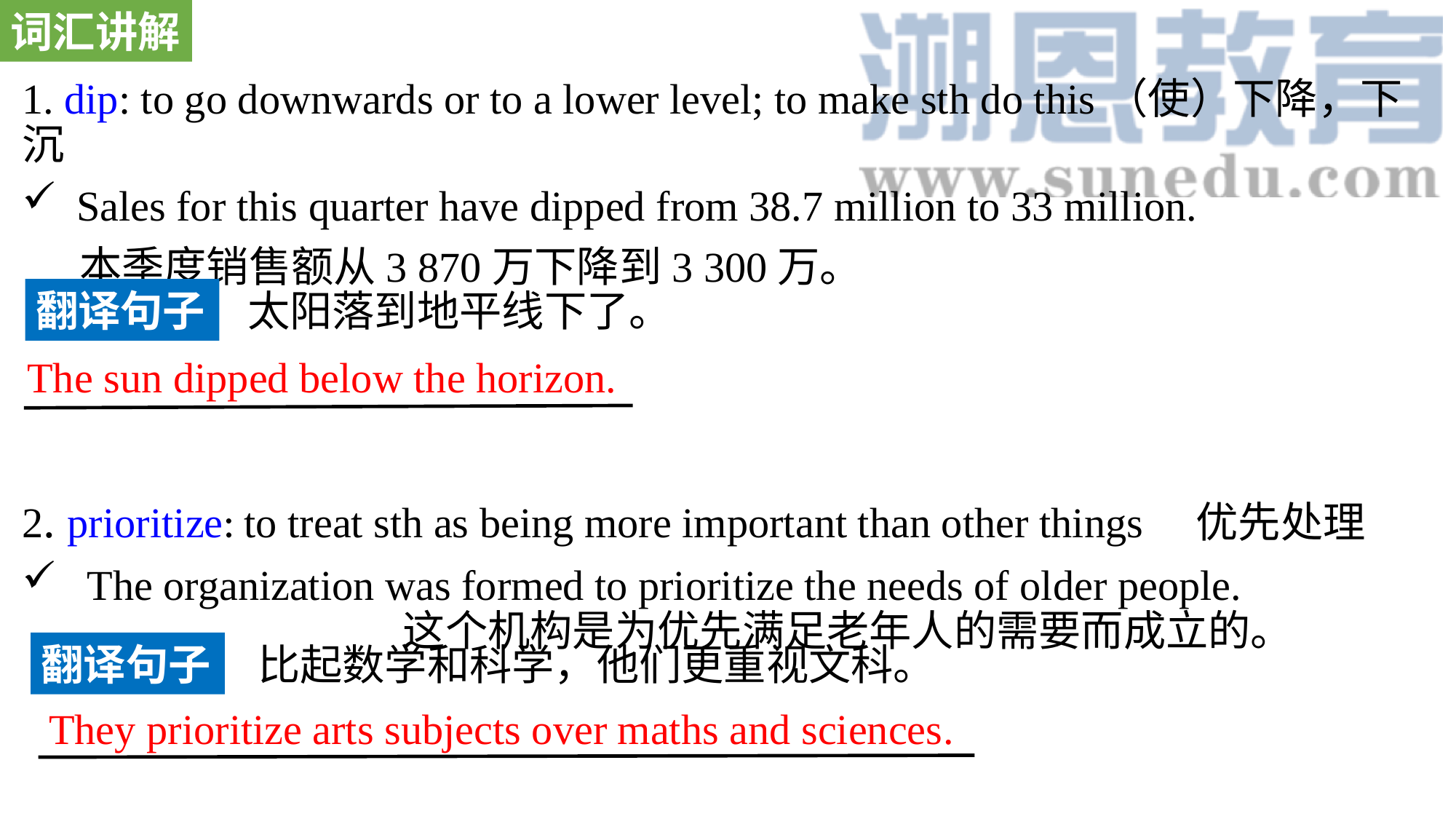

词汇讲解
1. dip: to go downwards or to a lower level; to make sth do this（使）下降，下沉
Sales for this quarter have dipped from 38.7 million to 33 million.
     本季度销售额从3 870万下降到3 300万。

2. prioritize: to treat sth as being more important than other things    优先处理
 The organization was formed to prioritize the needs of older people.                                                  这个机构是为优先满足老年人的需要而成立的。
翻译句子
太阳落到地平线下了。
The sun dipped below the horizon.
翻译句子
比起数学和科学，他们更重视文科。
They prioritize arts subjects over maths and sciences.